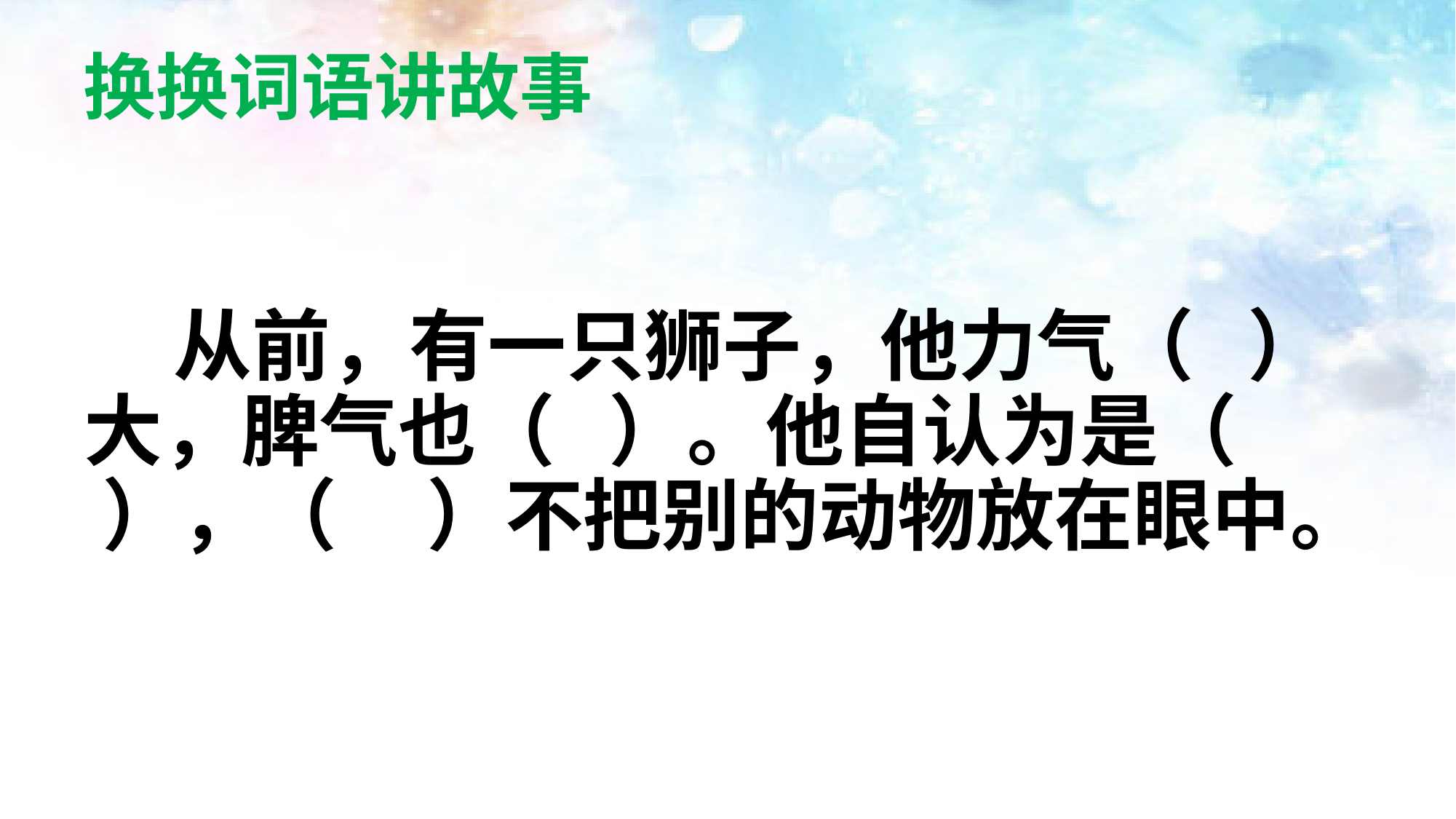

换换词语讲故事
# 从前，有一只狮子，他力气（   ）大，脾气也（   ）。他自认为是（       ），（     ）不把别的动物放在眼中。